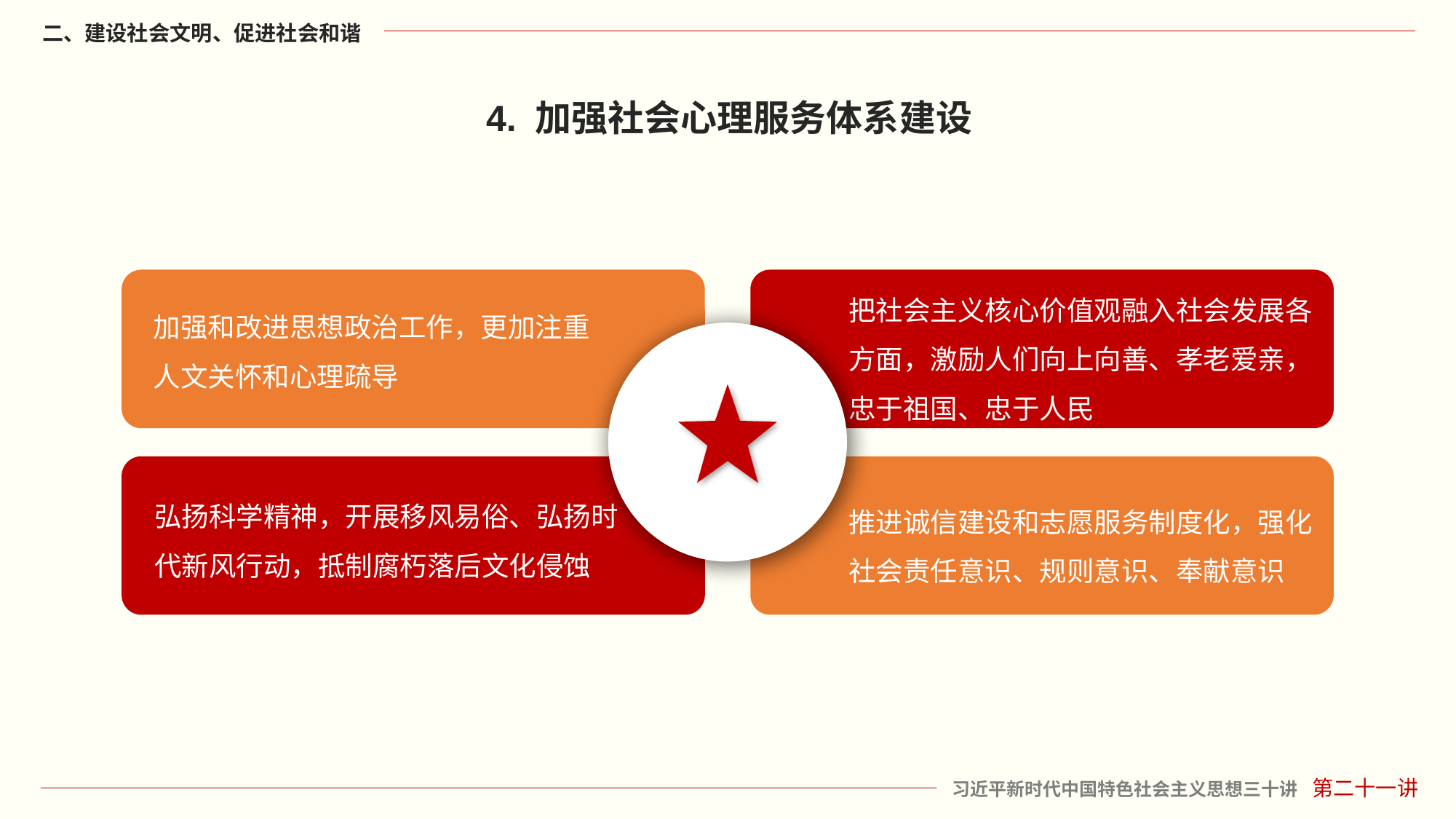

4. 加强社会心理服务体系建设

加强和改进思想政治工作，更加注重人文关怀和心理疏导

把社会主义核心价值观融入社会发展各方面，激励人们向上向善、孝老爱亲，忠于祖国、忠于人民

弘扬科学精神，开展移风易俗、弘扬时代新风行动，抵制腐朽落后文化侵蚀

推进诚信建设和志愿服务制度化，强化社会责任意识、规则意识、奉献意识